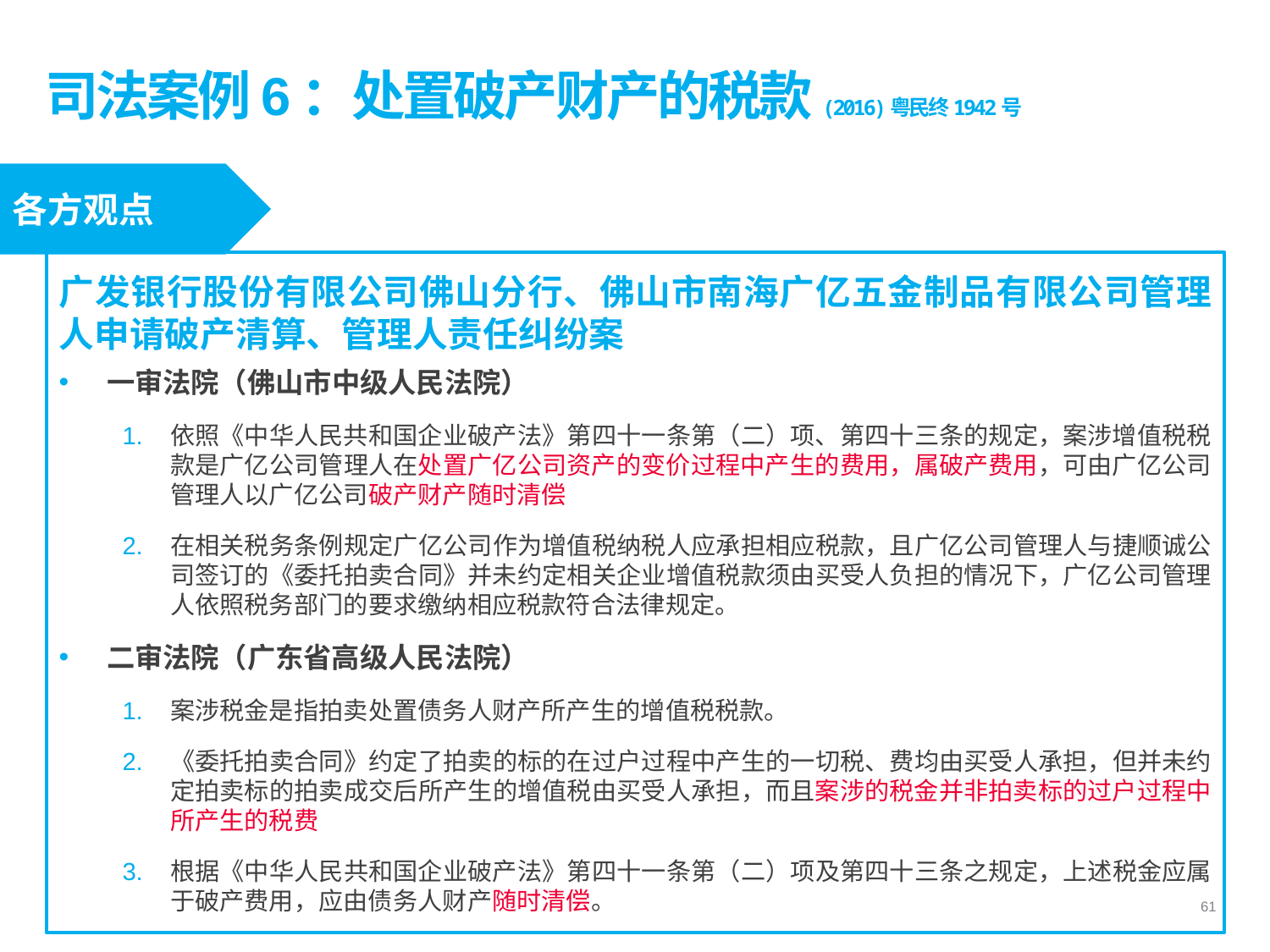

# 司法案例6：处置破产财产的税款(2016)粤民终1942号
各方观点
广发银行股份有限公司佛山分行、佛山市南海广亿五金制品有限公司管理人申请破产清算、管理人责任纠纷案
一审法院（佛山市中级人民法院）
依照《中华人民共和国企业破产法》第四十一条第（二）项、第四十三条的规定，案涉增值税税款是广亿公司管理人在处置广亿公司资产的变价过程中产生的费用，属破产费用，可由广亿公司管理人以广亿公司破产财产随时清偿
在相关税务条例规定广亿公司作为增值税纳税人应承担相应税款，且广亿公司管理人与捷顺诚公司签订的《委托拍卖合同》并未约定相关企业增值税款须由买受人负担的情况下，广亿公司管理人依照税务部门的要求缴纳相应税款符合法律规定。
二审法院（广东省高级人民法院）
案涉税金是指拍卖处置债务人财产所产生的增值税税款。
《委托拍卖合同》约定了拍卖的标的在过户过程中产生的一切税、费均由买受人承担，但并未约定拍卖标的拍卖成交后所产生的增值税由买受人承担，而且案涉的税金并非拍卖标的过户过程中所产生的税费
根据《中华人民共和国企业破产法》第四十一条第（二）项及第四十三条之规定，上述税金应属于破产费用，应由债务人财产随时清偿。
61